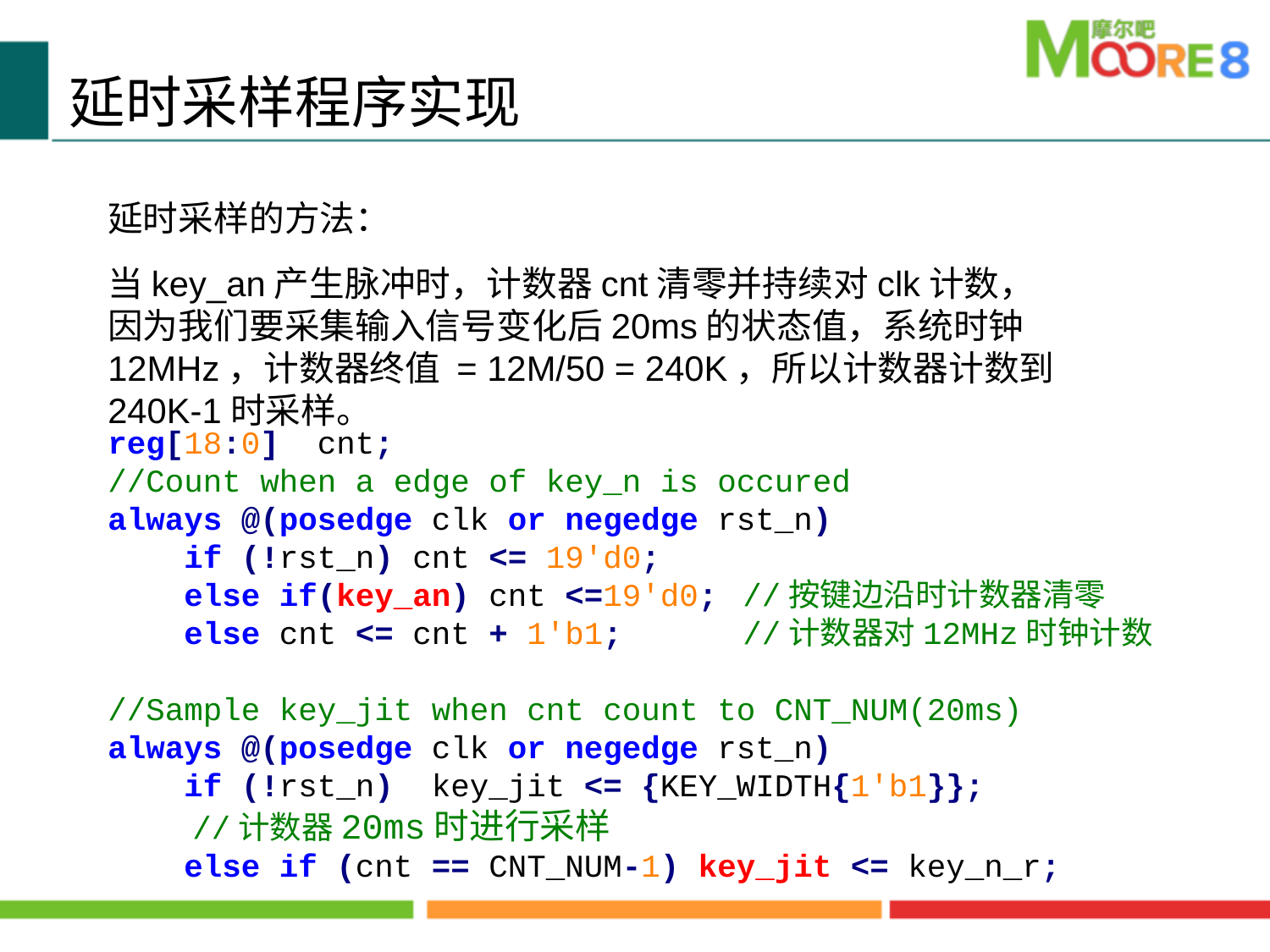

延时采样程序实现
延时采样的方法：

当key_an产生脉冲时，计数器cnt清零并持续对clk计数，
因为我们要采集输入信号变化后20ms的状态值，系统时钟12MHz，计数器终值 = 12M/50 = 240K，所以计数器计数到240K-1时采样。
reg[18:0]  cnt;
//Count when a edge of key_n is occured
always @(posedge clk or negedge rst_n)
    if (!rst_n) cnt <= 19'd0;
    else if(key_an) cnt <=19'd0;	//按键边沿时计数器清零
    else cnt <= cnt + 1'b1;	//计数器对12MHz时钟计数

//Sample key_jit when cnt count to CNT_NUM(20ms)
always @(posedge clk or negedge rst_n)
    if (!rst_n)  key_jit <= {KEY_WIDTH{1'b1}};
    //计数器20ms时进行采样
    else if (cnt == CNT_NUM-1) key_jit <= key_n_r;